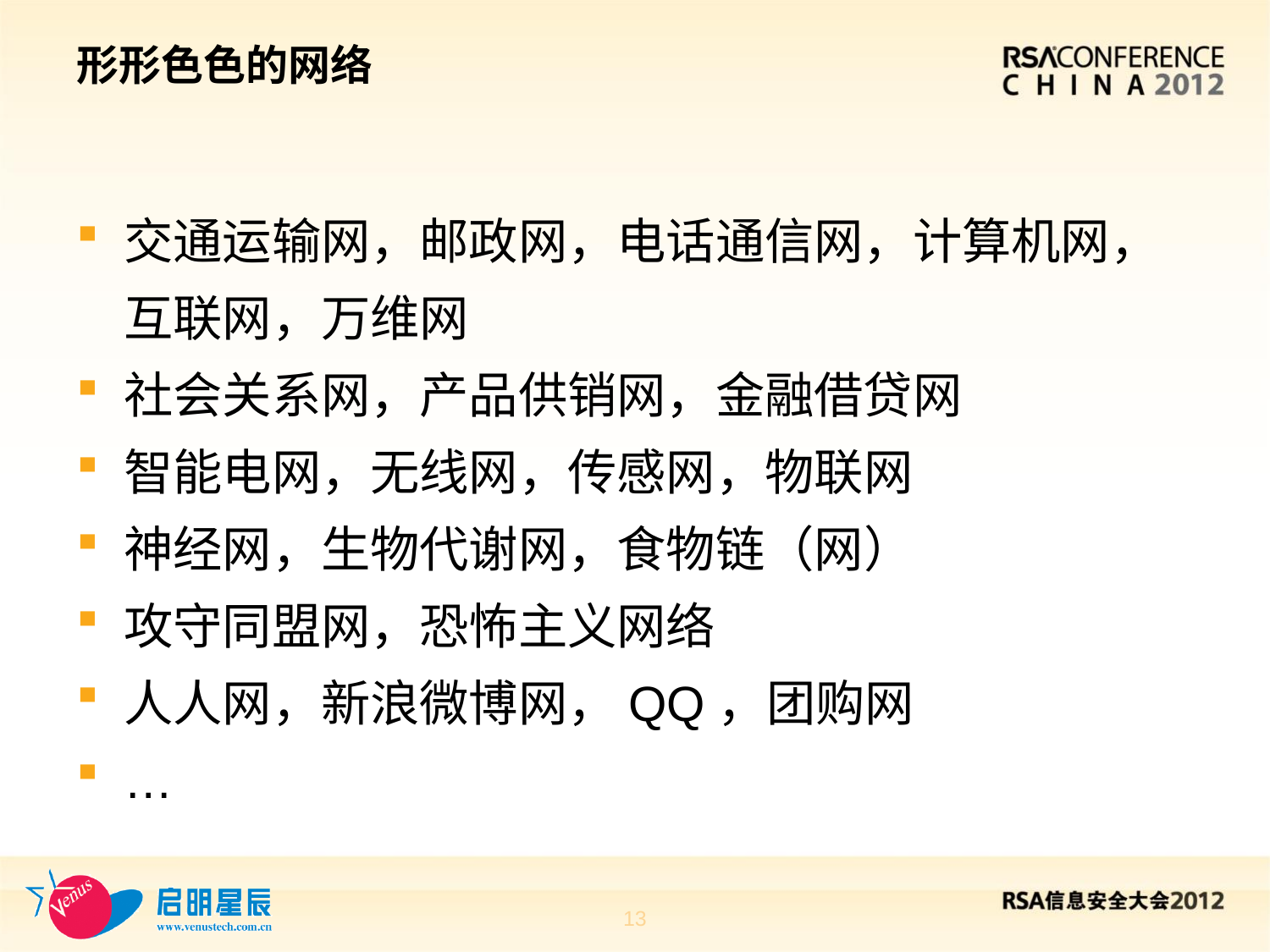

# 形形色色的网络
交通运输网，邮政网，电话通信网，计算机网，互联网，万维网
社会关系网，产品供销网，金融借贷网
智能电网，无线网，传感网，物联网
神经网，生物代谢网，食物链（网）
攻守同盟网，恐怖主义网络
人人网，新浪微博网，QQ，团购网
…
13